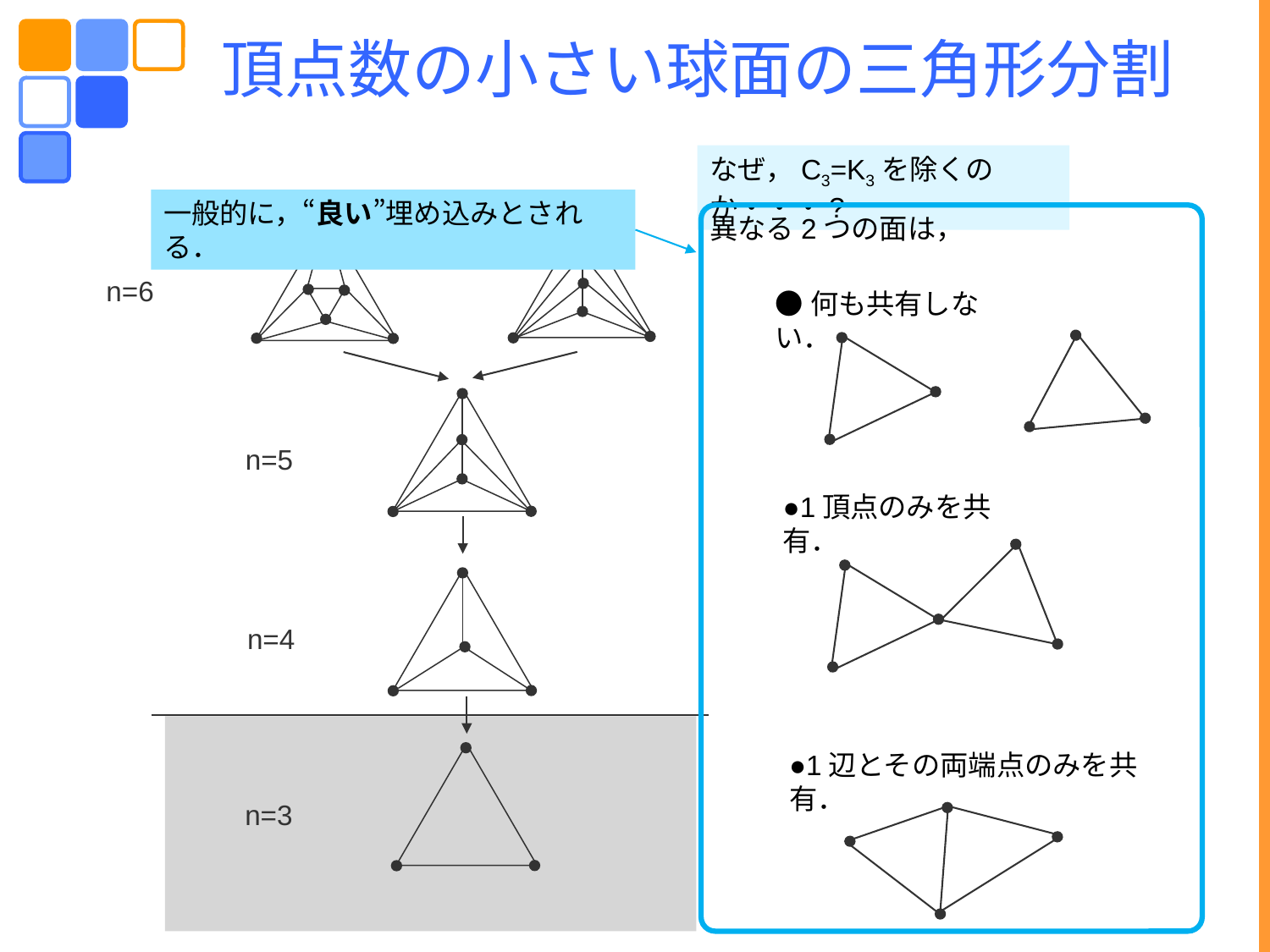

頂点数の小さい球面の三角形分割
なぜ，C3=K3を除くのか・・・?
一般的に，“良い”埋め込みとされる．
異なる2つの面は，

●何も共有しない．

●1頂点のみを共有．

●1辺とその両端点のみを共有．

n=6

n=5

n=4

n=3